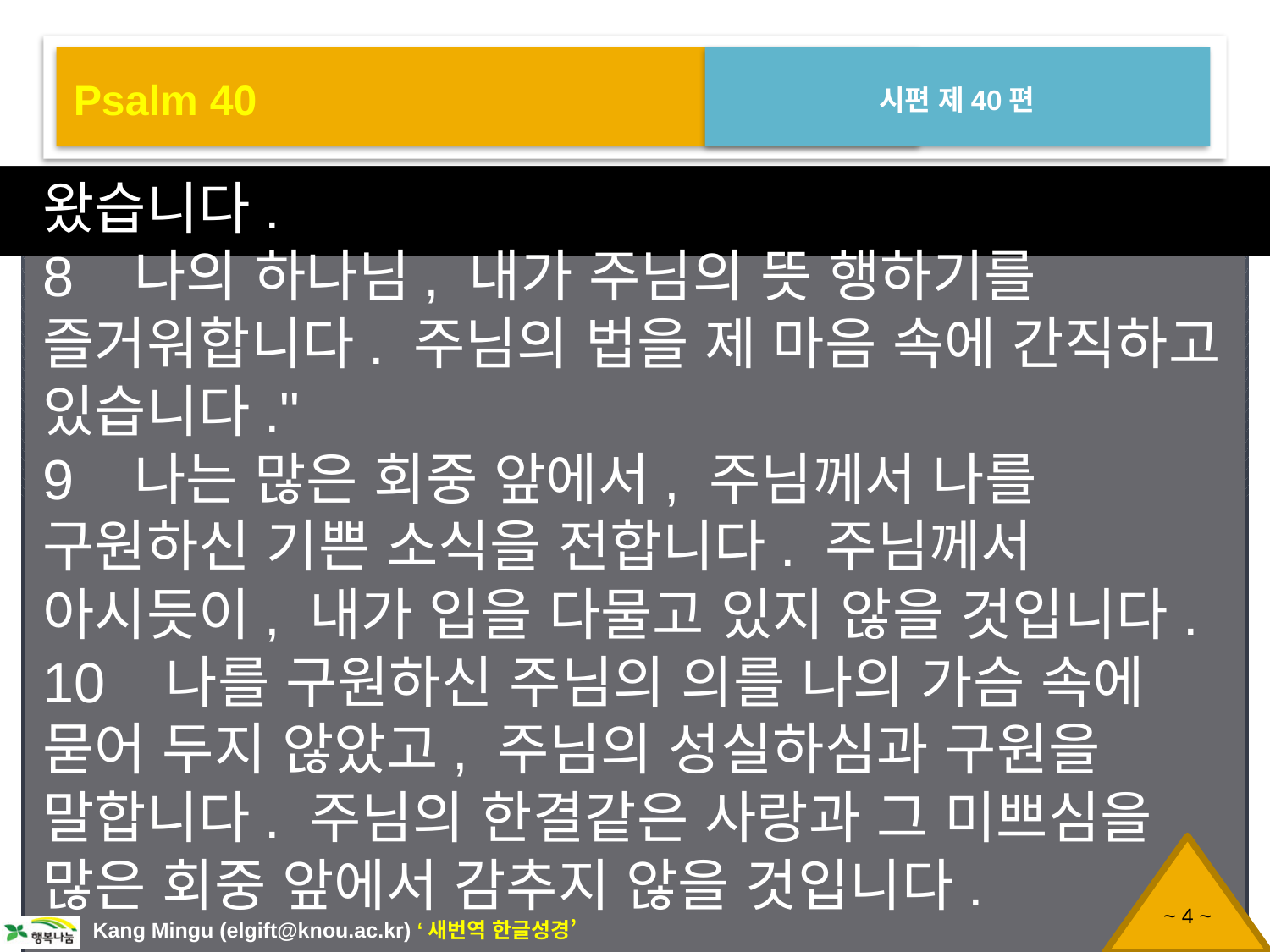

Psalm 40
시편 제40편
왔습니다.
8   나의 하나님, 내가 주님의 뜻 행하기를 즐거워합니다. 주님의 법을 제 마음 속에 간직하고 있습니다."
9   나는 많은 회중 앞에서, 주님께서 나를 구원하신 기쁜 소식을 전합니다. 주님께서 아시듯이, 내가 입을 다물고 있지 않을 것입니다.
10   나를 구원하신 주님의 의를 나의 가슴 속에 묻어 두지 않았고, 주님의 성실하심과 구원을 말합니다. 주님의 한결같은 사랑과 그 미쁘심을 많은 회중 앞에서 감추지 않을 것입니다.